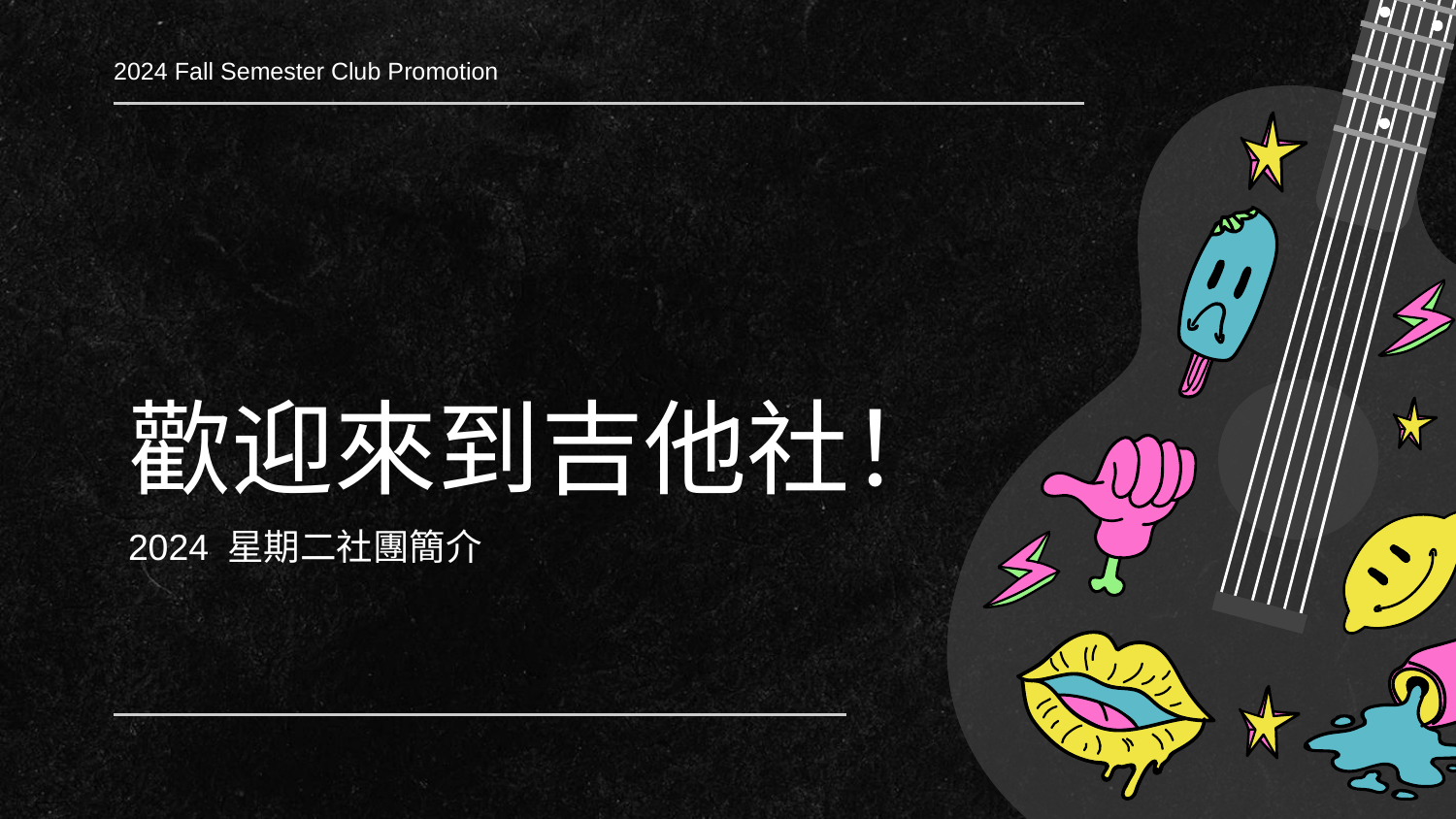

2024 Fall Semester Club Promotion

# 歡迎來到吉他社！

2024 星期二社團簡介